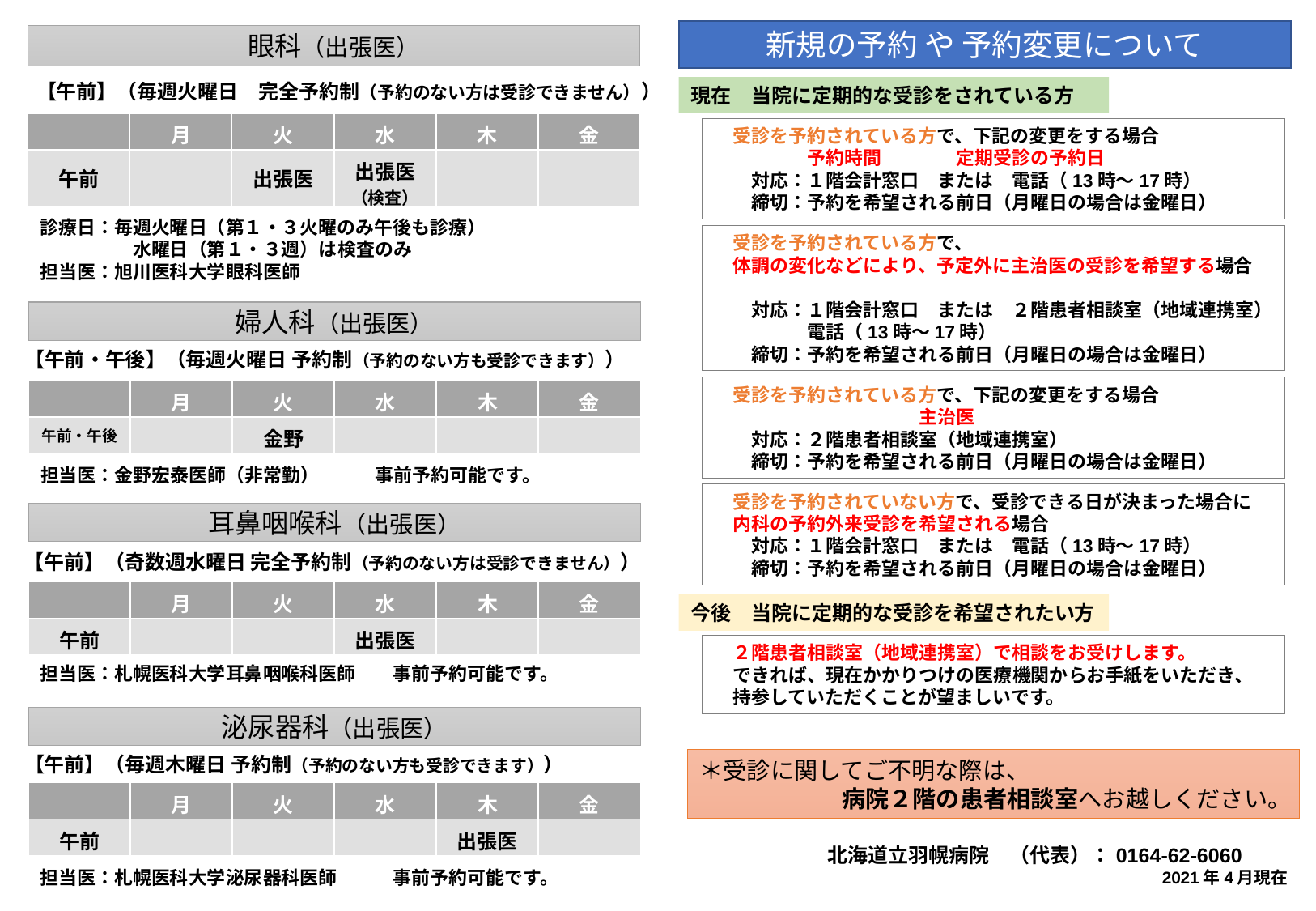

新規の予約 や 予約変更について
眼科（出張医）
【午前】（毎週火曜日　完全予約制（予約のない方は受診できません））
現在　当院に定期的な受診をされている方
|  | 月 | 火 | 水 | 木 | 金 |
| --- | --- | --- | --- | --- | --- |
| 午前 |  | 出張医 | 出張医 （検査） |  |  |
　受診を予約されている方で、下記の変更をする場合
　　　　　予約時間　　　　定期受診の予約日
　　対応：１階会計窓口　または　電話（13時〜17時）
　　締切：予約を希望される前日（月曜日の場合は金曜日）
診療日：毎週火曜日（第１・３火曜のみ午後も診療）
　　　　　水曜日（第１・３週）は検査のみ
担当医：旭川医科大学眼科医師
　受診を予約されている方で、
　体調の変化などにより、予定外に主治医の受診を希望する場合

　　対応：１階会計窓口　または　２階患者相談室（地域連携室）
　　　　　電話（13時〜17時）
　　締切：予約を希望される前日（月曜日の場合は金曜日）
婦人科（出張医）
【午前・午後】（毎週火曜日 予約制（予約のない方も受診できます））
　受診を予約されている方で、下記の変更をする場合
　　　　　　　　　　　主治医
　　対応：２階患者相談室（地域連携室）
　　締切：予約を希望される前日（月曜日の場合は金曜日）
|  | 月 | 火 | 水 | 木 | 金 |
| --- | --- | --- | --- | --- | --- |
| 午前・午後 |  | 金野 |  |  |  |
担当医：金野宏泰医師（非常勤）　　　事前予約可能です。
　受診を予約されていない方で、受診できる日が決まった場合に
　内科の予約外来受診を希望される場合
　　対応：１階会計窓口　または　電話（13時〜17時）
　　締切：予約を希望される前日（月曜日の場合は金曜日）
耳鼻咽喉科（出張医）
【午前】（奇数週水曜日 完全予約制（予約のない方は受診できません））
|  | 月 | 火 | 水 | 木 | 金 |
| --- | --- | --- | --- | --- | --- |
| 午前 |  |  | 出張医 |  |  |
今後　当院に定期的な受診を希望されたい方
　２階患者相談室（地域連携室）で相談をお受けします。
　できれば、現在かかりつけの医療機関からお手紙をいただき、
　持参していただくことが望ましいです。
担当医：札幌医科大学耳鼻咽喉科医師　　事前予約可能です。
泌尿器科（出張医）
【午前】（毎週木曜日 予約制（予約のない方も受診できます））
＊受診に関してご不明な際は、
　　　　　　病院２階の患者相談室へお越しください。
|  | 月 | 火 | 水 | 木 | 金 |
| --- | --- | --- | --- | --- | --- |
| 午前 |  |  |  | 出張医 |  |
北海道立羽幌病院　（代表）：0164-62-6060
2021年4月現在
担当医：札幌医科大学泌尿器科医師　　　事前予約可能です。